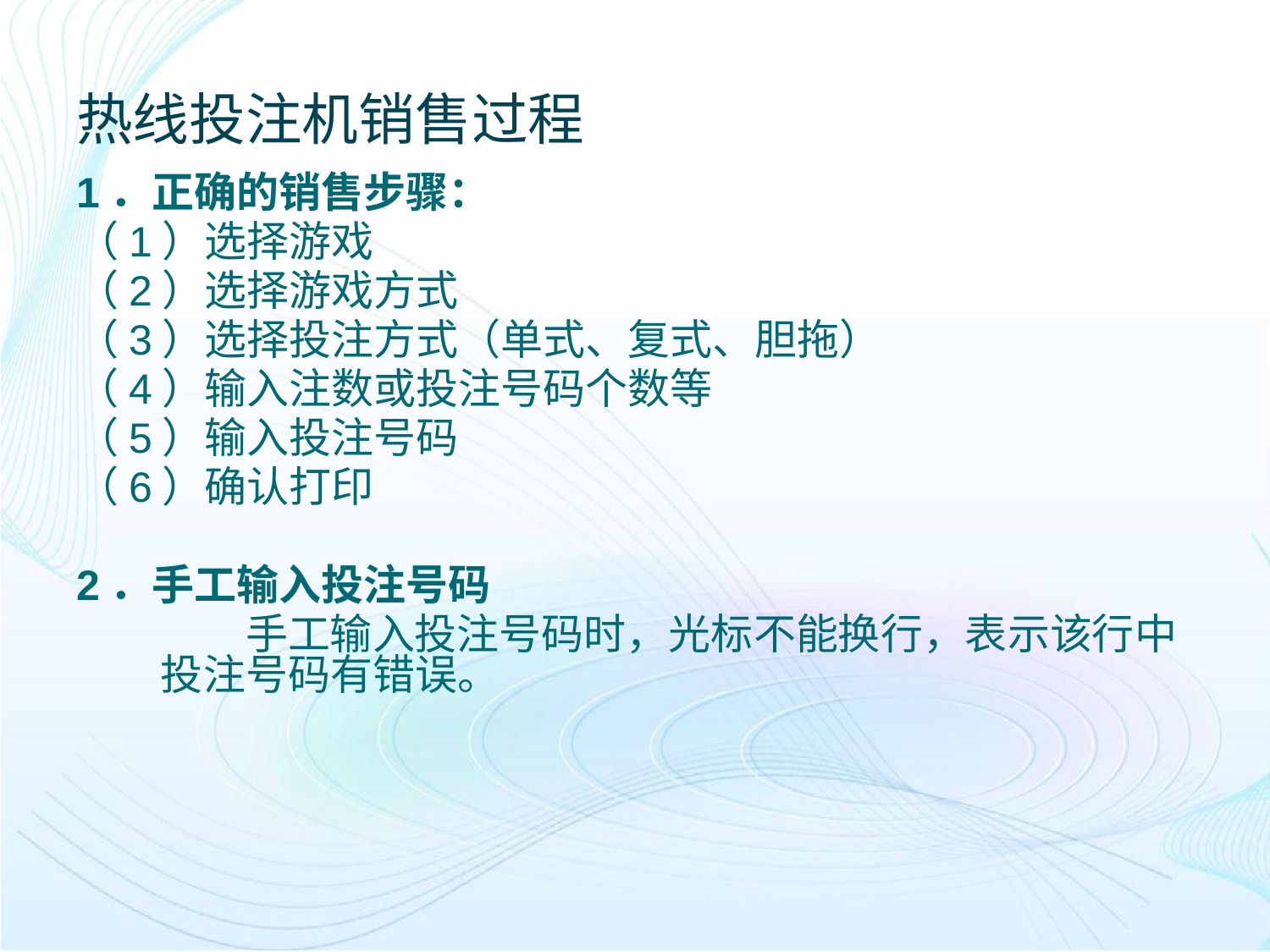

# 热线投注机销售过程
1．正确的销售步骤：
（1）选择游戏
（2）选择游戏方式
（3）选择投注方式（单式、复式、胆拖）
（4）输入注数或投注号码个数等
（5）输入投注号码
（6）确认打印

2．手工输入投注号码
手工输入投注号码时，光标不能换行，表示该行中投注号码有错误。